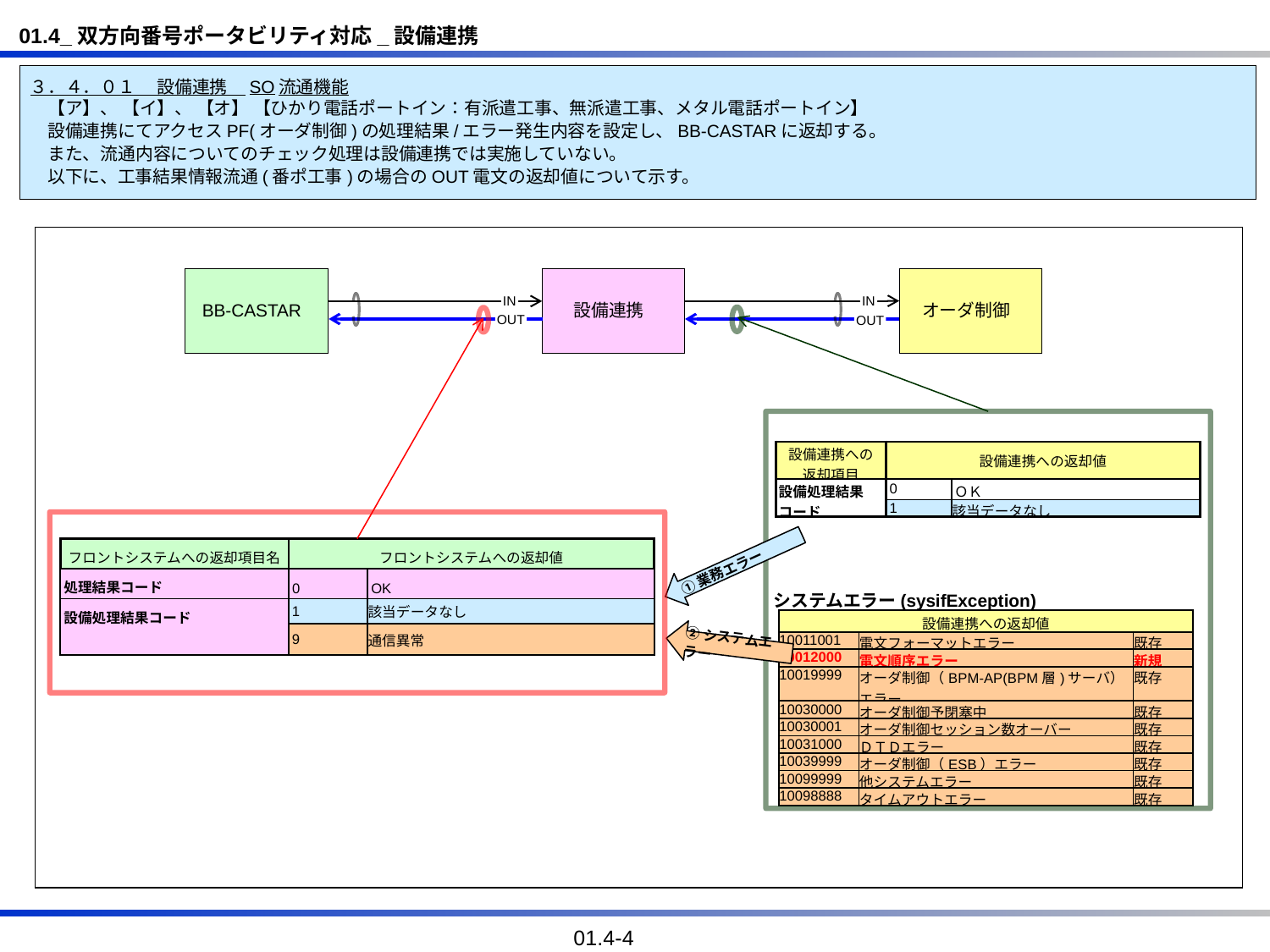

01.4_双方向番号ポータビリティ対応_設備連携
３．４．０１ 　設備連携　SO流通機能
　【ア】、 【イ】、 【オ】 【ひかり電話ポートイン：有派遣工事、無派遣工事、メタル電話ポートイン】
　設備連携にてアクセスPF(オーダ制御)の処理結果/エラー発生内容を設定し、BB-CASTARに返却する。
　また、流通内容についてのチェック処理は設備連携では実施していない。
　以下に、工事結果情報流通(番ポ工事)の場合のOUT電文の返却値について示す。
|  |
| --- |
BB-CASTAR
設備連携
オーダ制御
IN
IN

OUT
OUT

| 設備連携への 返却項目 | 設備連携への返却値 |  |
| --- | --- | --- |
| 設備処理結果コード | 0 | ＯＫ |
|  | 1 | 該当データなし |

| フロントシステムへの返却項目名 | フロントシステムへの返却値 | フロントシステムへの返却値 |
| --- | --- | --- |
| 処理結果コード | 0 | OK |
| 設備処理結果コード | 1 | 該当データなし |
|  | 9 | 通信異常 |
①業務エラー
システムエラー(sysifException)
| 設備連携への返却値 | 設備連携への返却値 |  |
| --- | --- | --- |
| 10011001 | 電文フォーマットエラー | 既存 |
| 10012000 | 電文順序エラー | 新規 |
| 10019999 | オーダ制御（BPM-AP(BPM層)サーバ）エラー | 既存 |
| 10030000 | オーダ制御予閉塞中 | 既存 |
| 10030001 | オーダ制御セッション数オーバー | 既存 |
| 10031000 | ＤＴＤエラー | 既存 |
| 10039999 | オーダ制御（ESB）エラー | 既存 |
| 10099999 | 他システムエラー | 既存 |
| 10098888 | タイムアウトエラー | 既存 |
②システムエラー
01.4-4